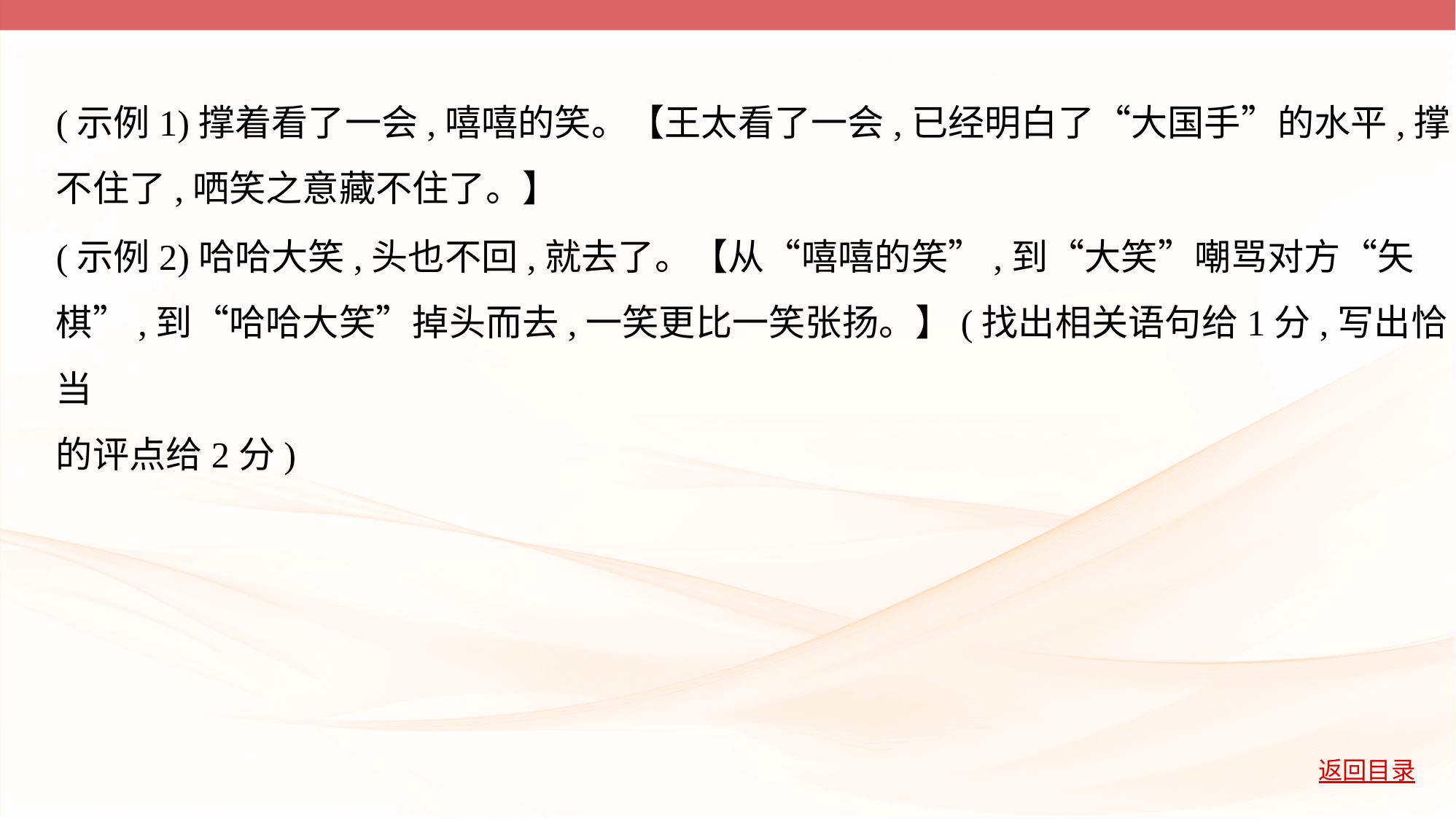

(示例1)撑着看了一会,嘻嘻的笑。【王太看了一会,已经明白了“大国手”的水平,撑
不住了,哂笑之意藏不住了。】
(示例2)哈哈大笑,头也不回,就去了。【从“嘻嘻的笑”,到“大笑”嘲骂对方“矢
棋”,到“哈哈大笑”掉头而去,一笑更比一笑张扬。】(找出相关语句给1分,写出恰当
的评点给2分)